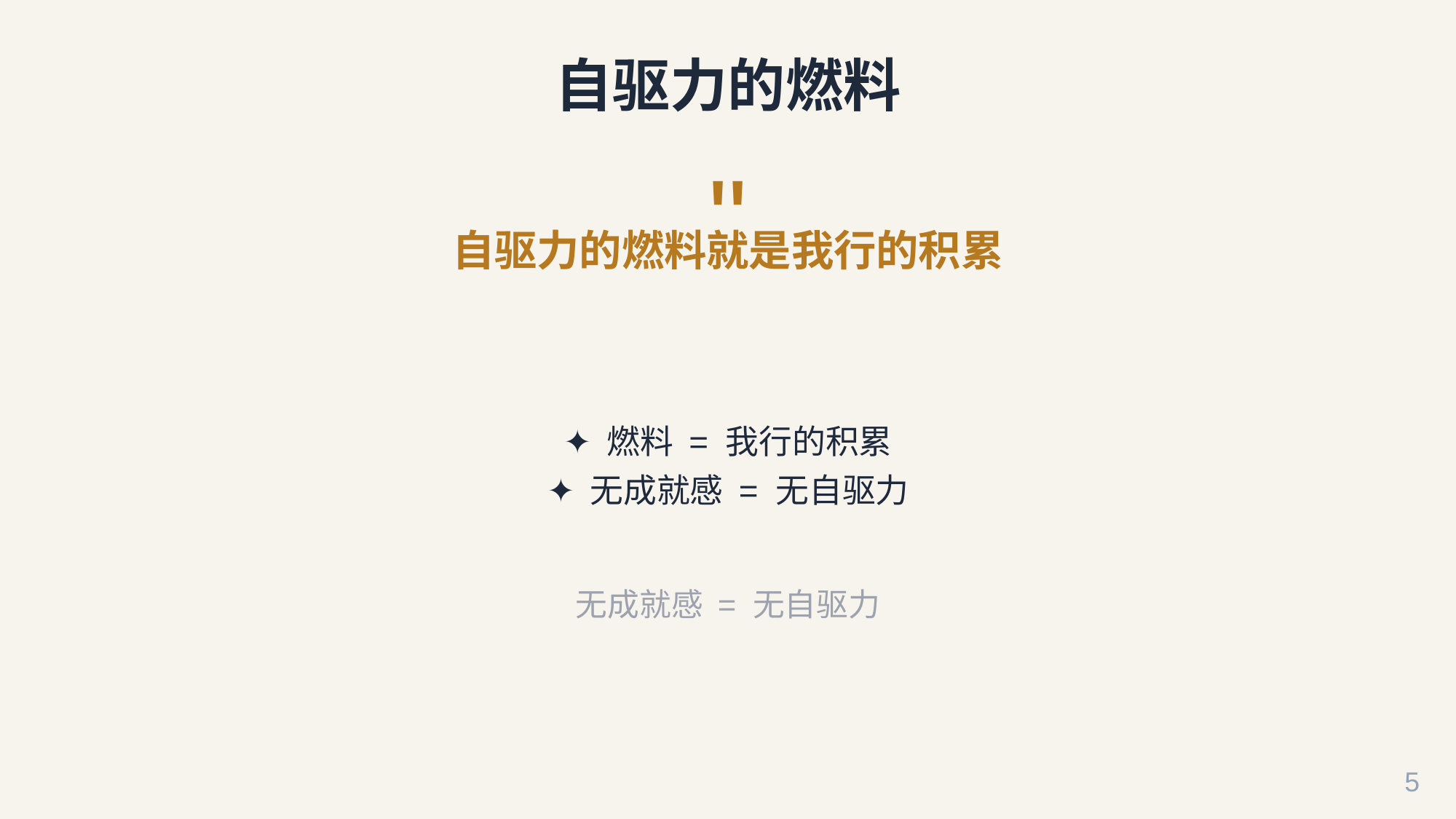

自驱力的燃料
"
自驱力的燃料就是我行的积累
✦ 燃料 = 我行的积累
✦ 无成就感 = 无自驱力
无成就感 = 无自驱力
5